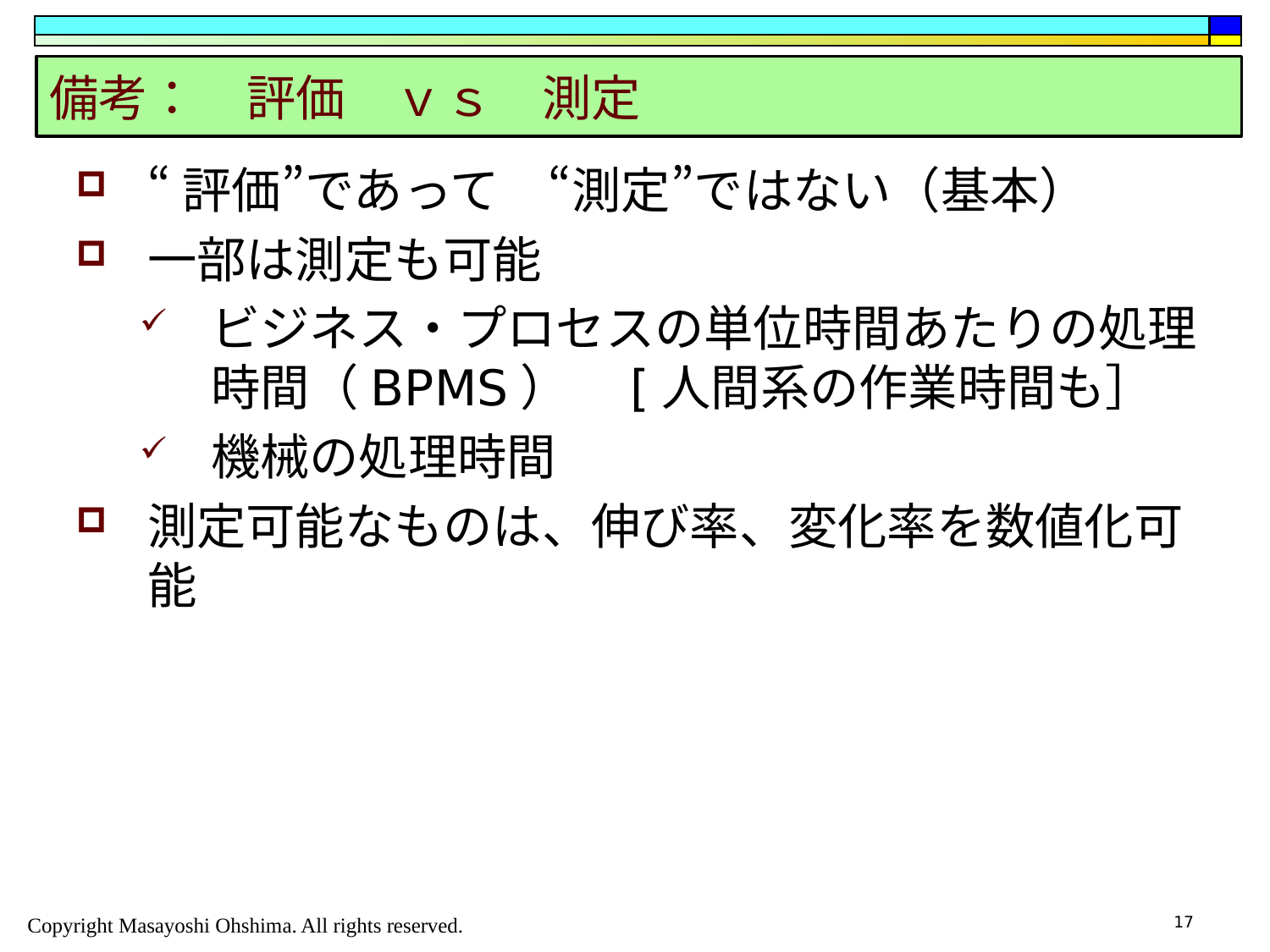

# 備考：　評価　ｖｓ　測定
“評価”であって　“測定”ではない（基本）
一部は測定も可能
ビジネス・プロセスの単位時間あたりの処理時間（BPMS）　[人間系の作業時間も］
機械の処理時間
測定可能なものは、伸び率、変化率を数値化可能

17